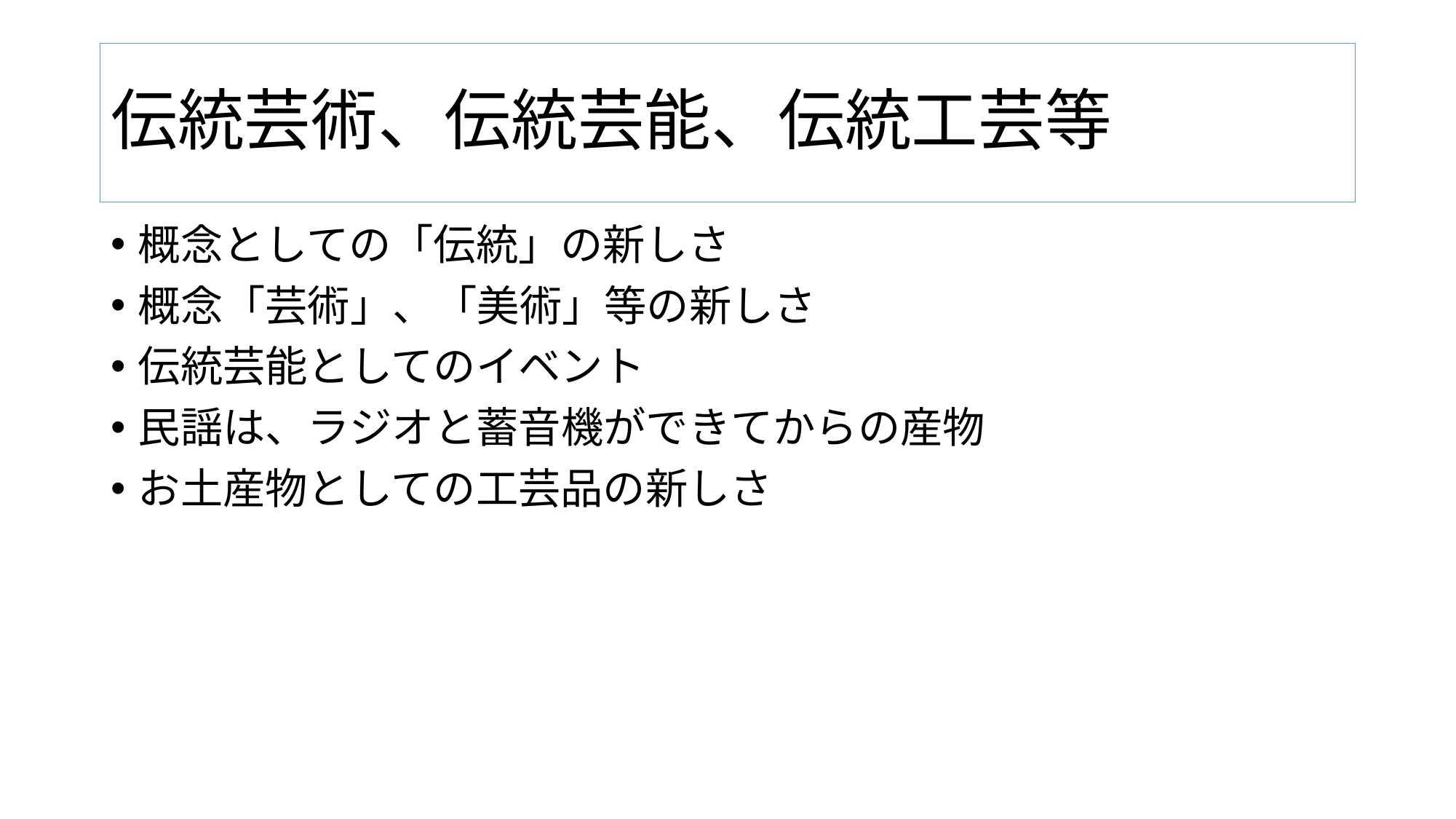

# 伝統芸術、伝統芸能、伝統工芸等
概念としての「伝統」の新しさ
概念「芸術」、「美術」等の新しさ
伝統芸能としてのイベント
民謡は、ラジオと蓄音機ができてからの産物
お土産物としての工芸品の新しさ